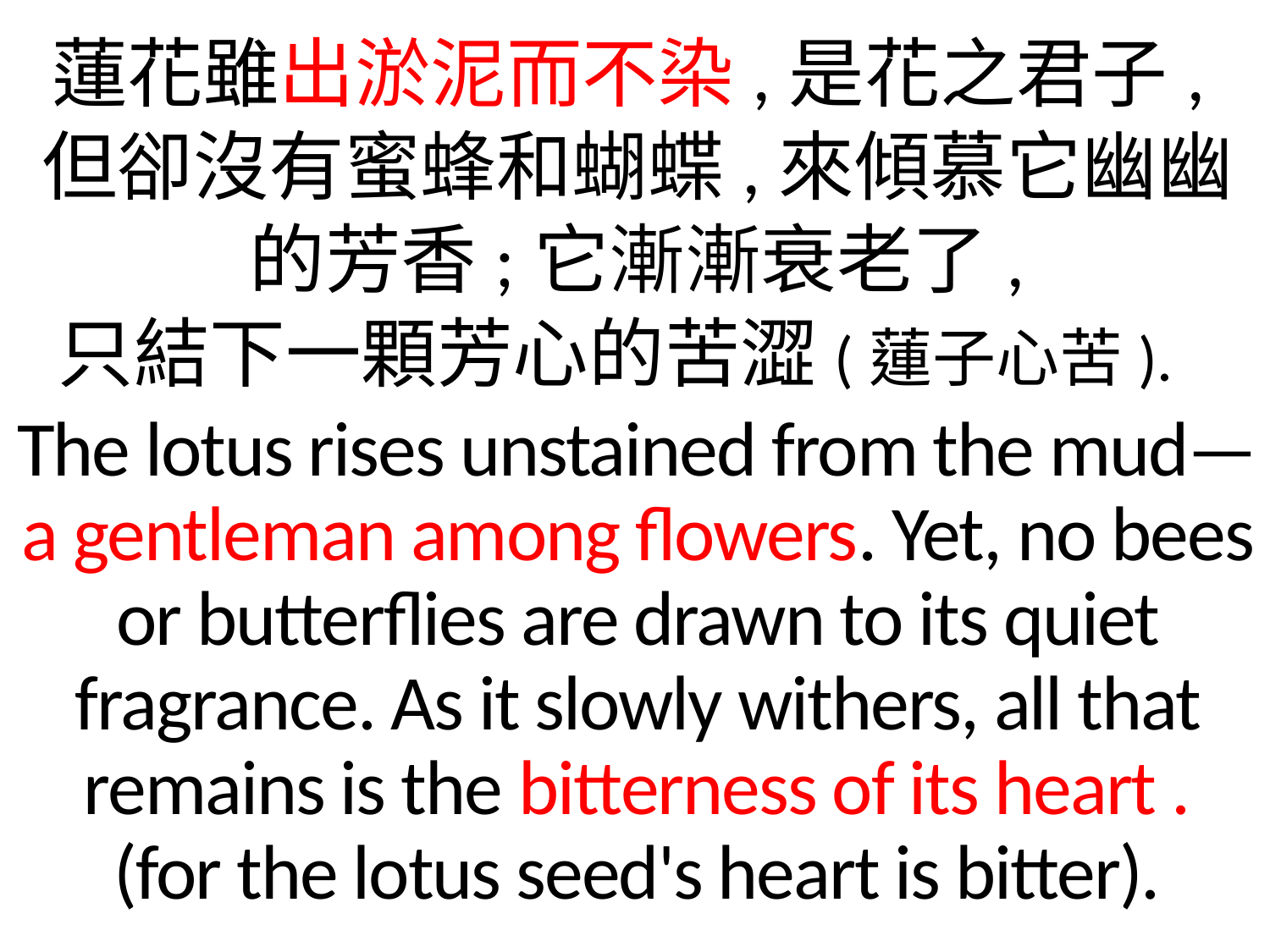

蓮花雖出淤泥而不染,是花之君子,但卻沒有蜜蜂和蝴蝶,來傾慕它幽幽的芳香;它漸漸衰老了,
只結下一顆芳心的苦澀(蓮子心苦).
The lotus rises unstained from the mud—a gentleman among flowers. Yet, no bees or butterflies are drawn to its quiet fragrance. As it slowly withers, all that remains is the bitterness of its heart .
(for the lotus seed's heart is bitter).